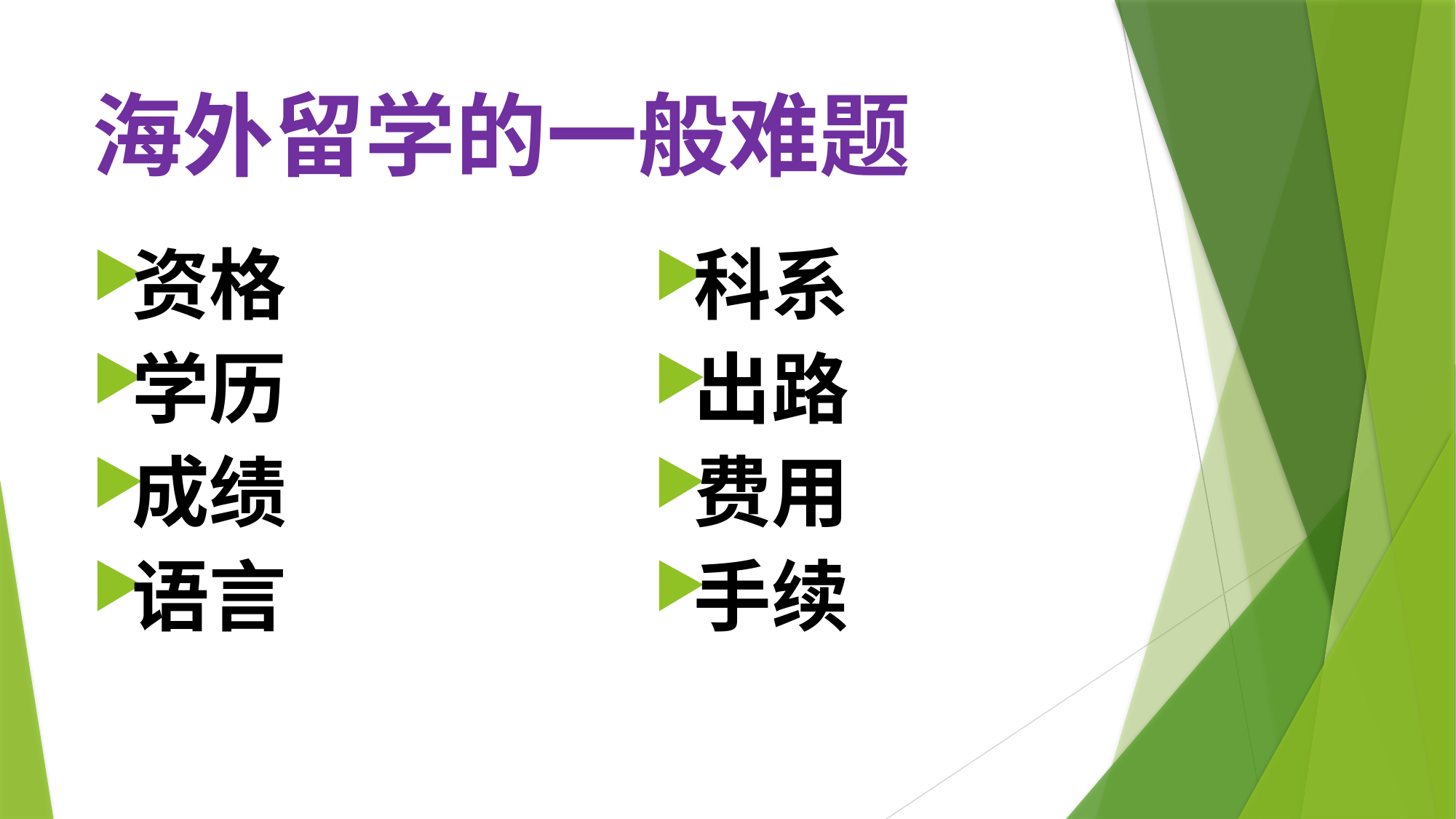

# 海外留学的一般难题
资格
学历
成绩
语言

科系
出路
费用
手续